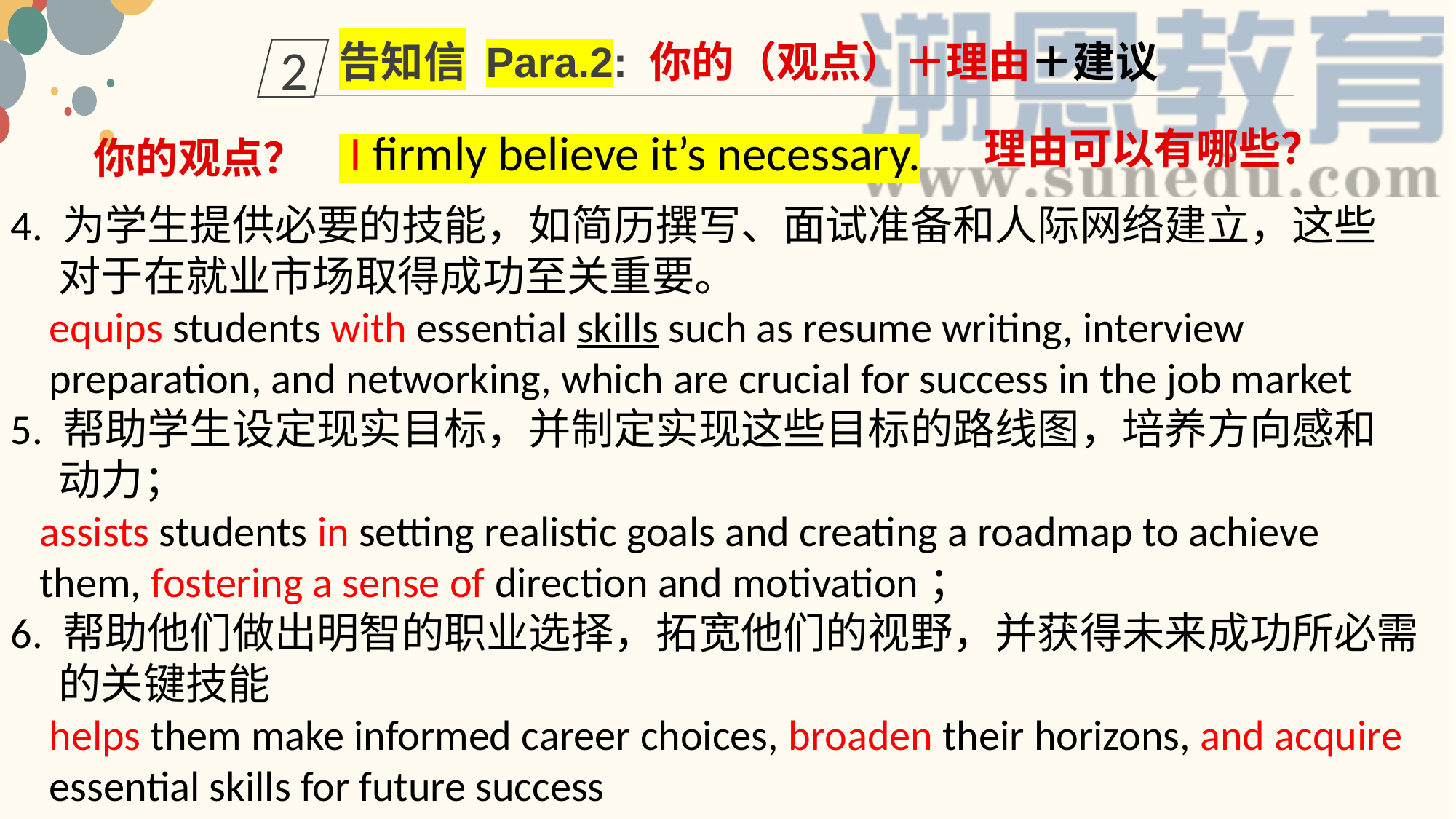

告知信 Para.2: 你的（观点）＋理由＋建议
2
理由可以有哪些？
 I firmly believe it’s necessary.
你的观点？
4. 为学生提供必要的技能，如简历撰写、面试准备和人际网络建立，这些
    对于在就业市场取得成功至关重要。
    equips students with essential skills such as resume writing, interview
    preparation, and networking, which are crucial for success in the job market
5. 帮助学生设定现实目标，并制定实现这些目标的路线图，培养方向感和
    动力；
   assists students in setting realistic goals and creating a roadmap to achieve
   them, fostering a sense of direction and motivation；
6. 帮助他们做出明智的职业选择，拓宽他们的视野，并获得未来成功所必需
    的关键技能
    helps them make informed career choices, broaden their horizons, and acquire
    essential skills for future success